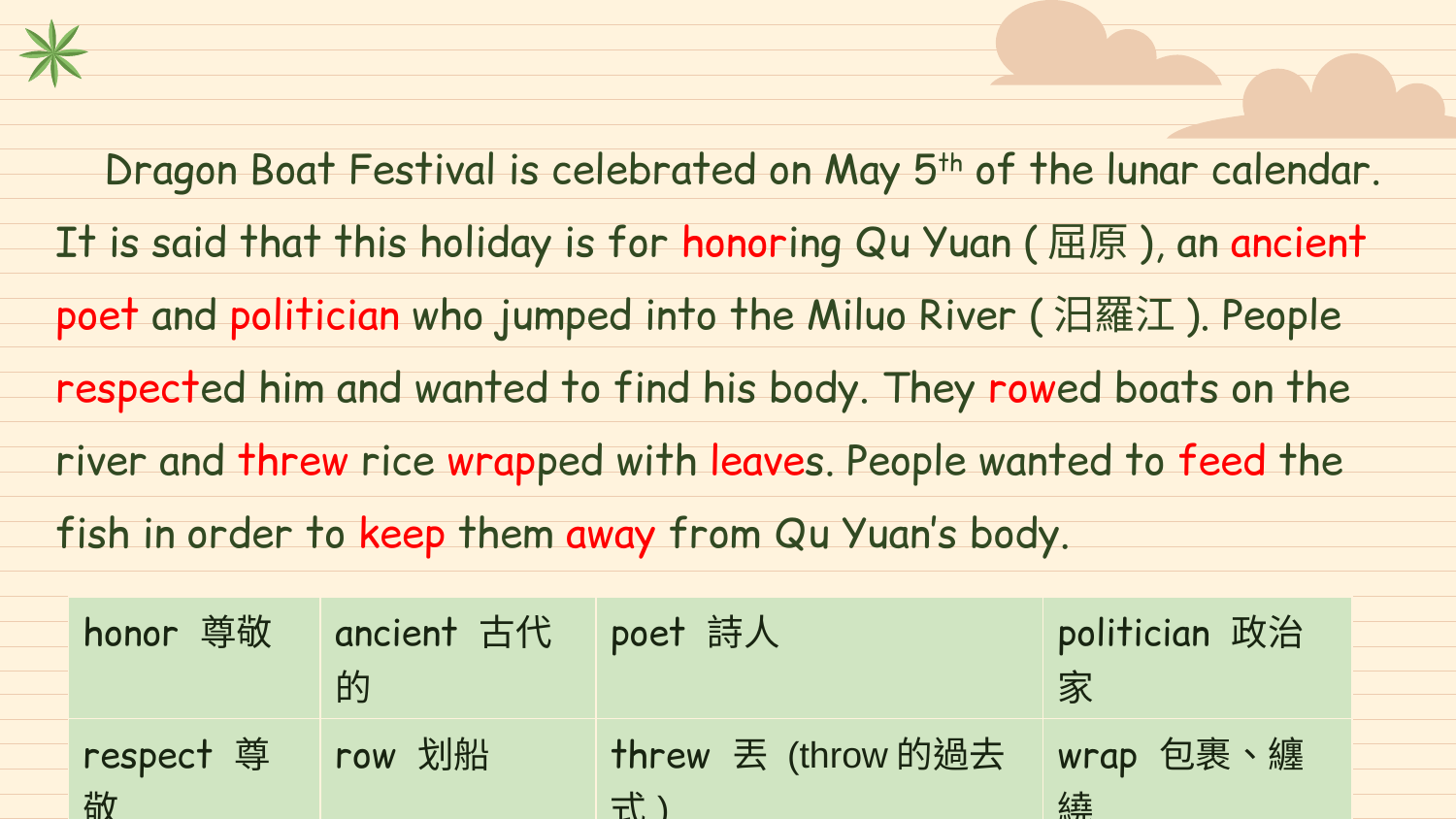

Dragon Boat Festival is celebrated on May 5th of the lunar calendar. It is said that this holiday is for honoring Qu Yuan (屈原), an ancient poet and politician who jumped into the Miluo River (汨羅江). People respected him and wanted to find his body. They rowed boats on the river and threw rice wrapped with leaves. People wanted to feed the fish in order to keep them away from Qu Yuan’s body.
| honor 尊敬 | ancient 古代的 | poet 詩人 | politician 政治家 |
| --- | --- | --- | --- |
| respect 尊敬 | row 划船 | threw 丟 (throw的過去式) | wrap 包裹、纏繞 |
| leave 葉子 | feed 餵食 | keep… away 感謝 |  |